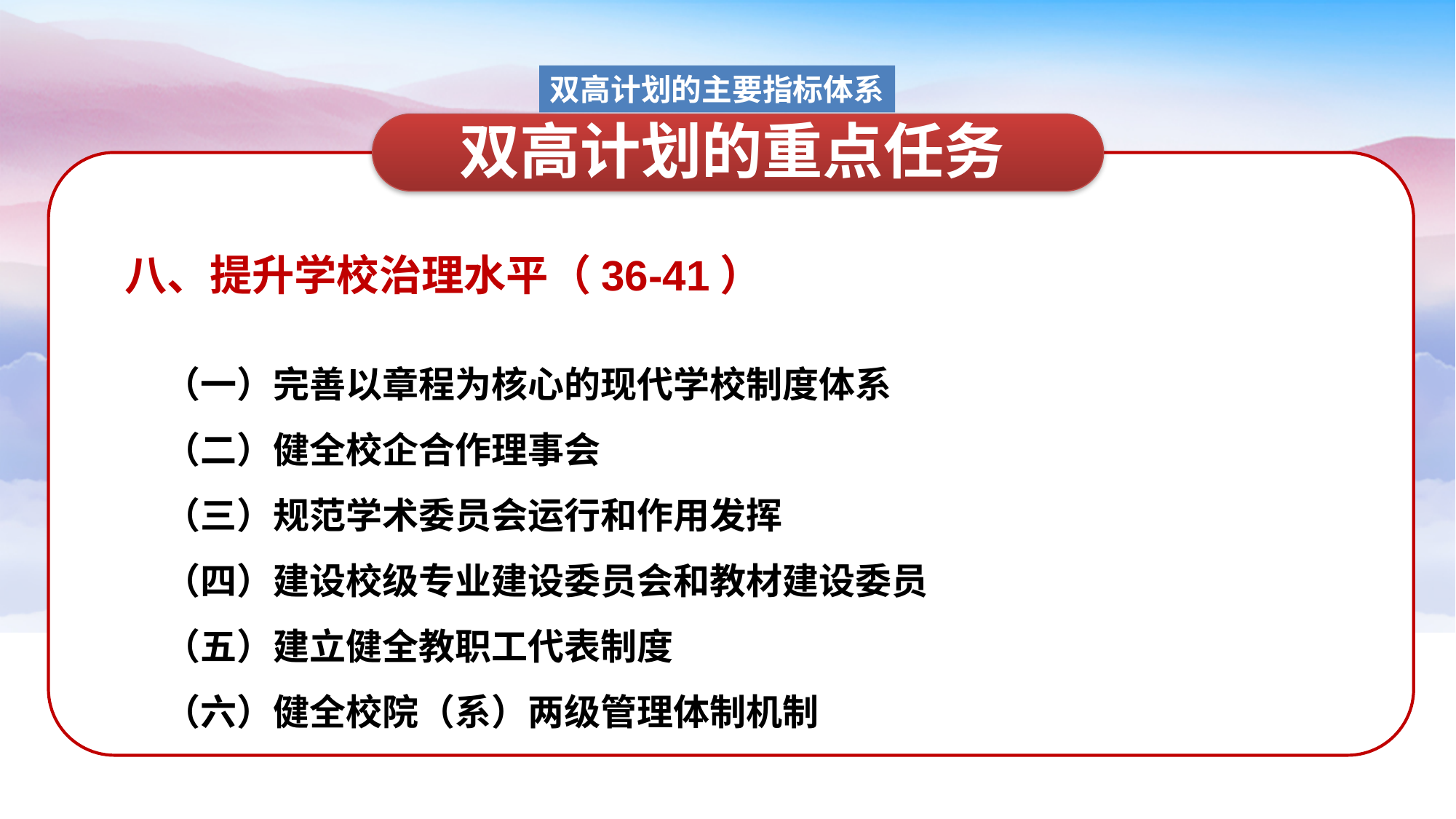

双高计划的主要指标体系
双高计划的重点任务

八、提升学校治理水平（36-41）
（一）完善以章程为核心的现代学校制度体系
（二）健全校企合作理事会
（三）规范学术委员会运行和作用发挥
（四）建设校级专业建设委员会和教材建设委员
（五）建立健全教职工代表制度
（六）健全校院（系）两级管理体制机制